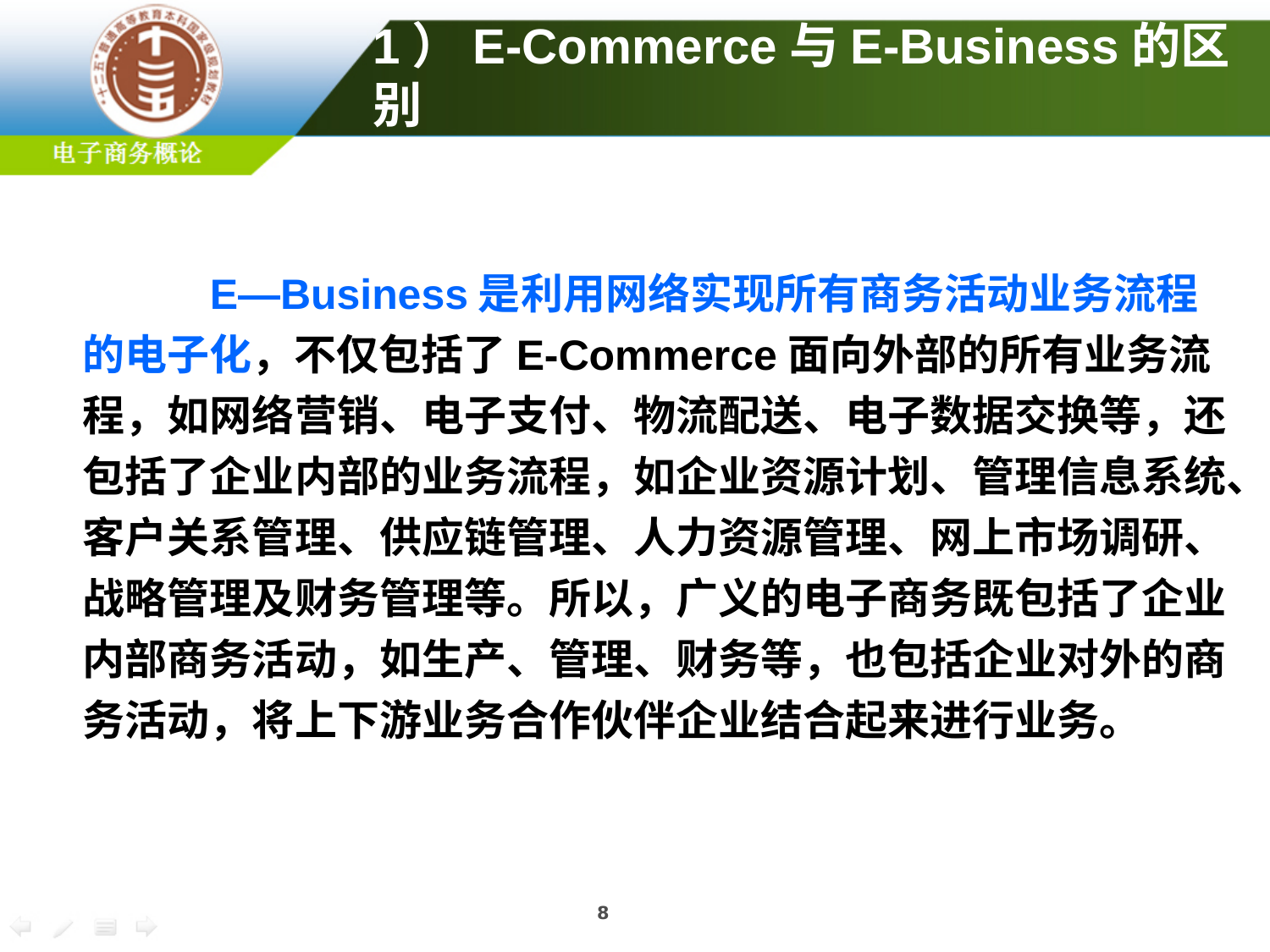

1）E-Commerce与E-Business的区别
     	E―Business是利用网络实现所有商务活动业务流程的电子化，不仅包括了E-Commerce面向外部的所有业务流程，如网络营销、电子支付、物流配送、电子数据交换等，还包括了企业内部的业务流程，如企业资源计划、管理信息系统、客户关系管理、供应链管理、人力资源管理、网上市场调研、战略管理及财务管理等。所以，广义的电子商务既包括了企业内部商务活动，如生产、管理、财务等，也包括企业对外的商务活动，将上下游业务合作伙伴企业结合起来进行业务。

8